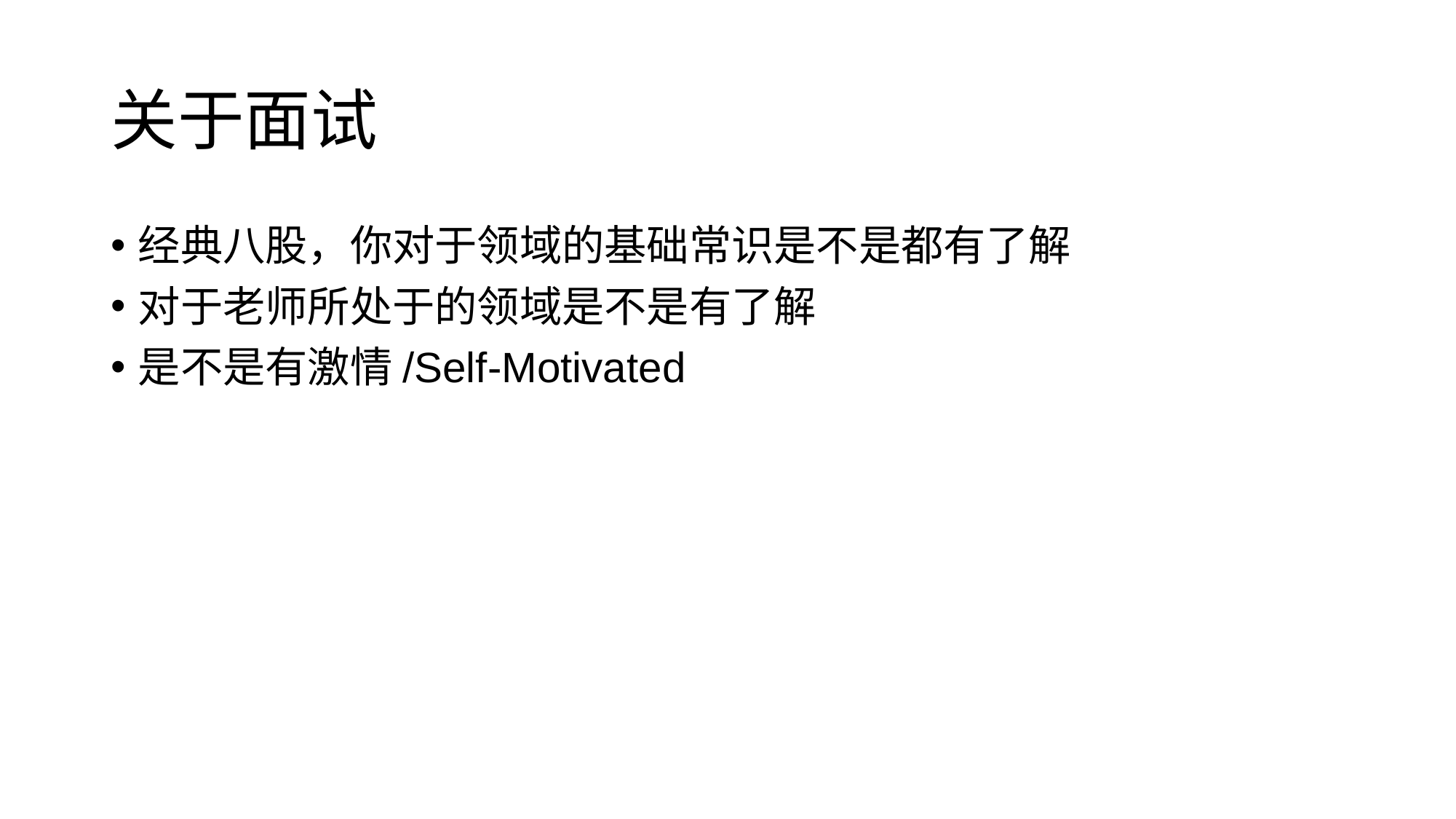

# 关于面试
经典八股，你对于领域的基础常识是不是都有了解
对于老师所处于的领域是不是有了解
是不是有激情/Self-Motivated